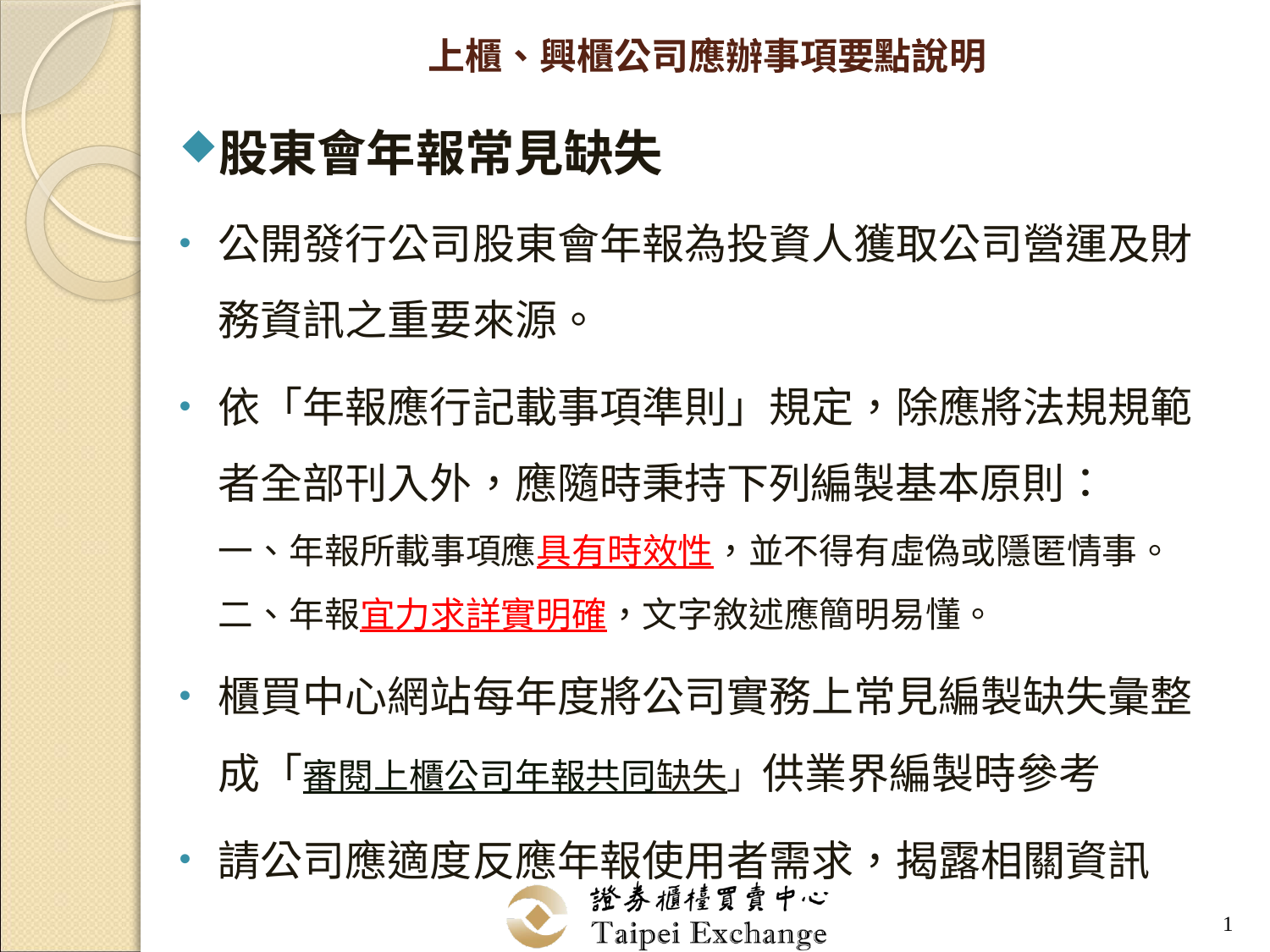

# 上櫃、興櫃公司應辦事項要點說明
股東會年報常見缺失
公開發行公司股東會年報為投資人獲取公司營運及財務資訊之重要來源。
依「年報應行記載事項準則」規定，除應將法規規範者全部刊入外，應隨時秉持下列編製基本原則：
一、年報所載事項應具有時效性，並不得有虛偽或隱匿情事。 二、年報宜力求詳實明確，文字敘述應簡明易懂。
櫃買中心網站每年度將公司實務上常見編製缺失彙整成「審閱上櫃公司年報共同缺失」供業界編製時參考
請公司應適度反應年報使用者需求，揭露相關資訊
1